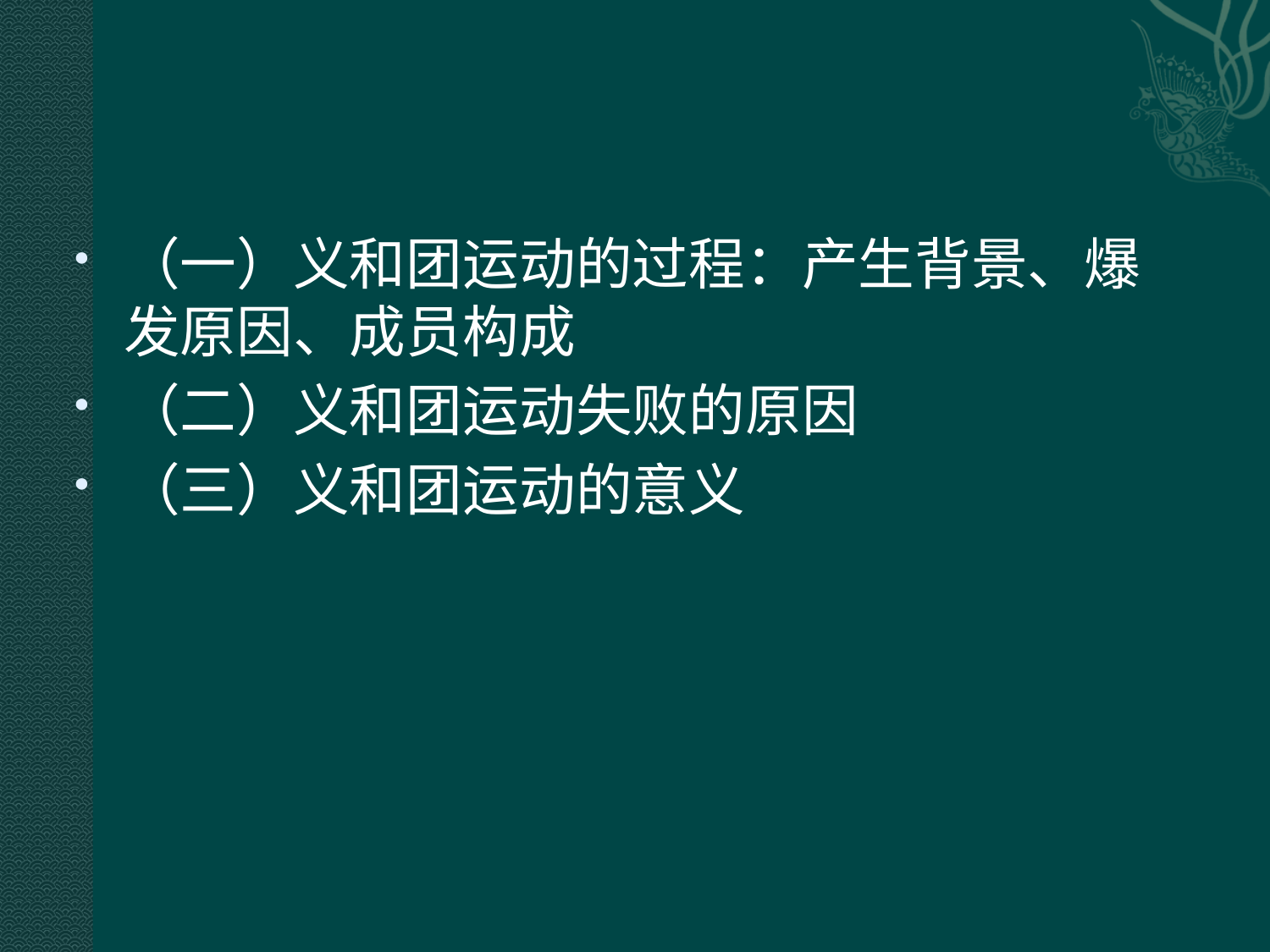

#
（一）义和团运动的过程：产生背景、爆发原因、成员构成
（二）义和团运动失败的原因
（三）义和团运动的意义